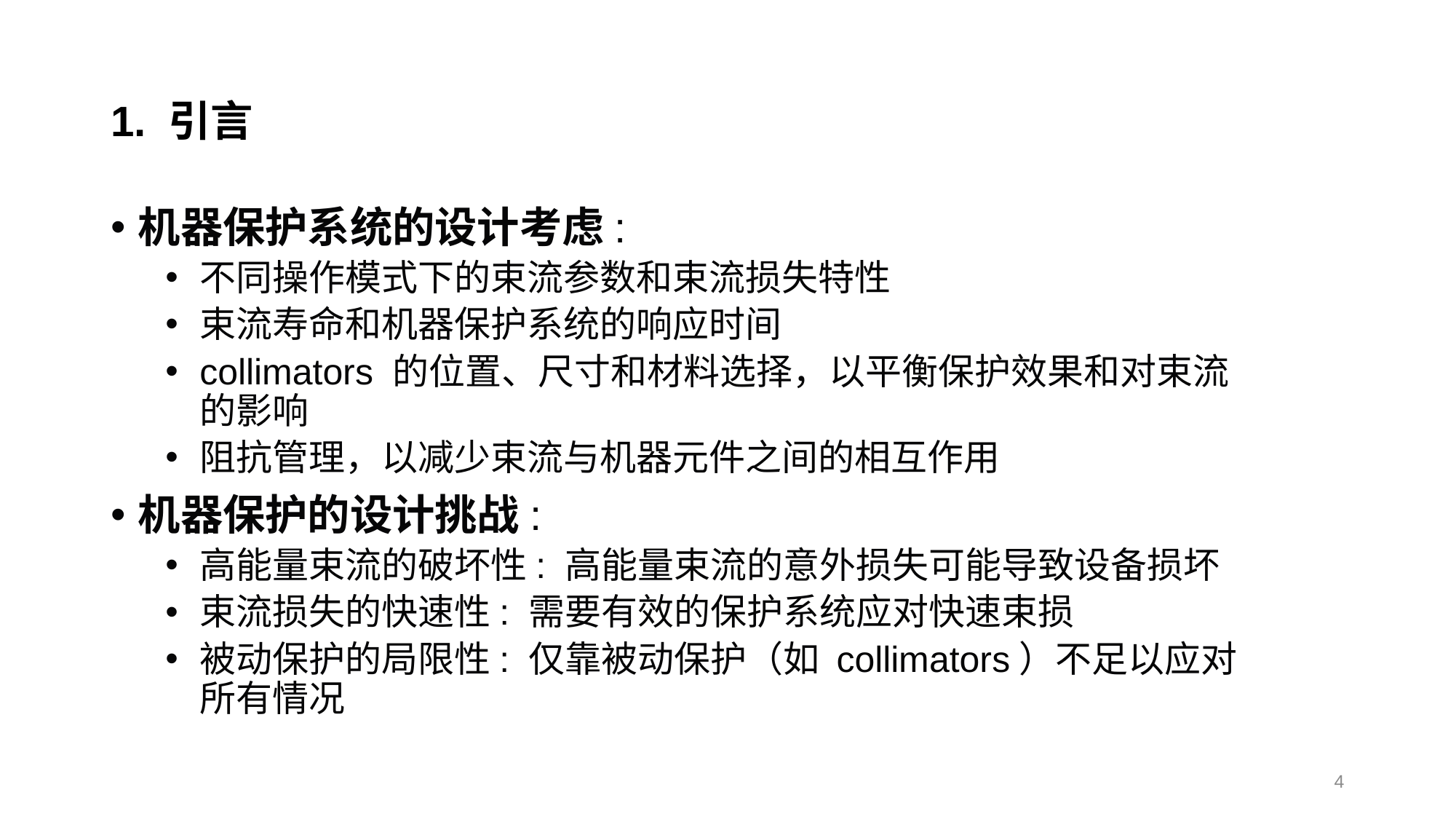

# 1. 引言
机器保护系统的设计考虑:
不同操作模式下的束流参数和束流损失特性
束流寿命和机器保护系统的响应时间
collimators 的位置、尺寸和材料选择，以平衡保护效果和对束流的影响
阻抗管理，以减少束流与机器元件之间的相互作用
机器保护的设计挑战:
高能量束流的破坏性: 高能量束流的意外损失可能导致设备损坏
束流损失的快速性: 需要有效的保护系统应对快速束损
被动保护的局限性: 仅靠被动保护（如 collimators）不足以应对所有情况

4